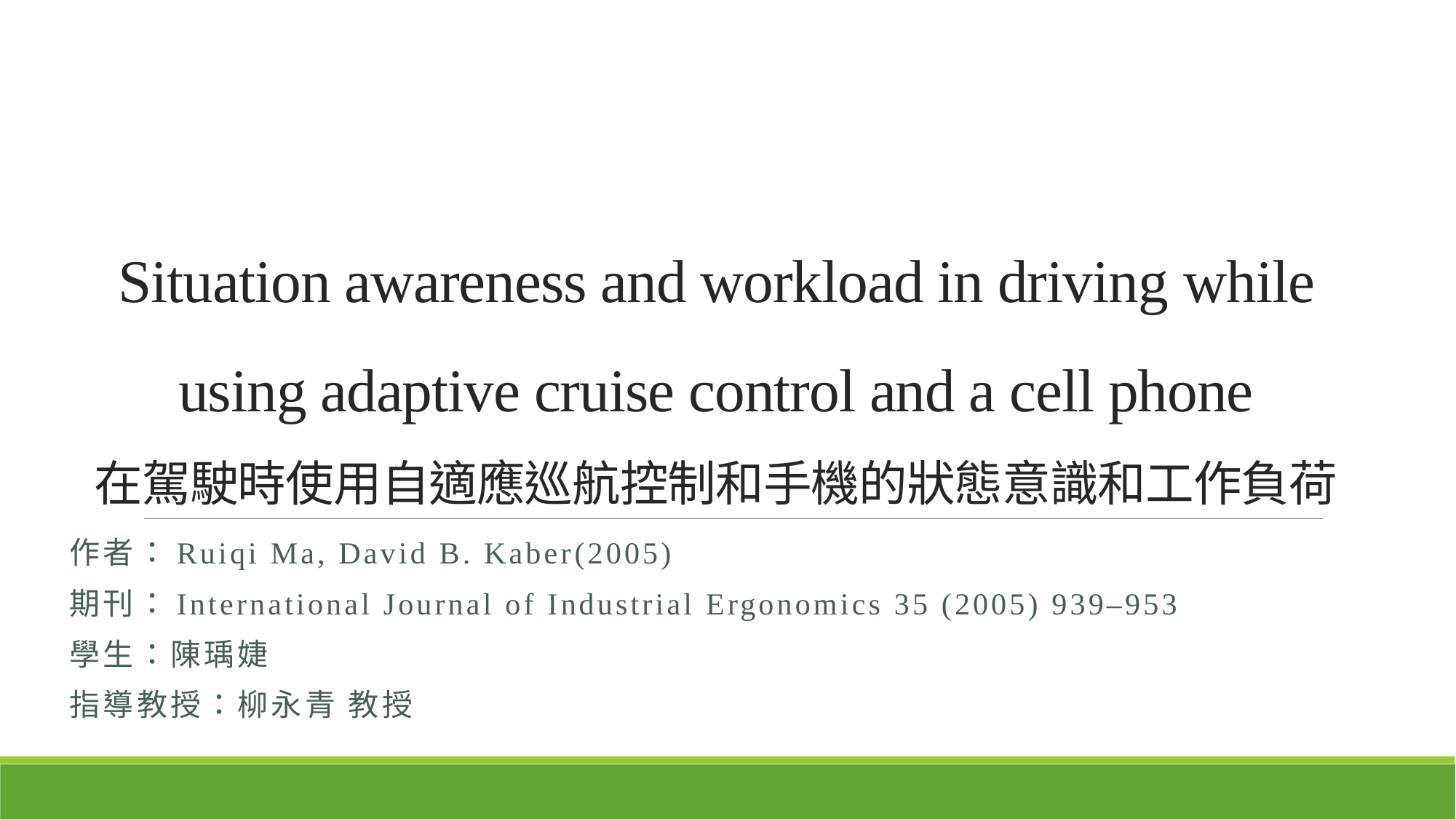

# Situation awareness and workload in driving while using adaptive cruise control and a cell phone 在駕駛時使用自適應巡航控制和手機的狀態意識和工作負荷
作者：Ruiqi Ma, David B. Kaber(2005)
期刊：International Journal of Industrial Ergonomics 35 (2005) 939–953
學生：陳瑀婕
指導教授：柳永青 教授